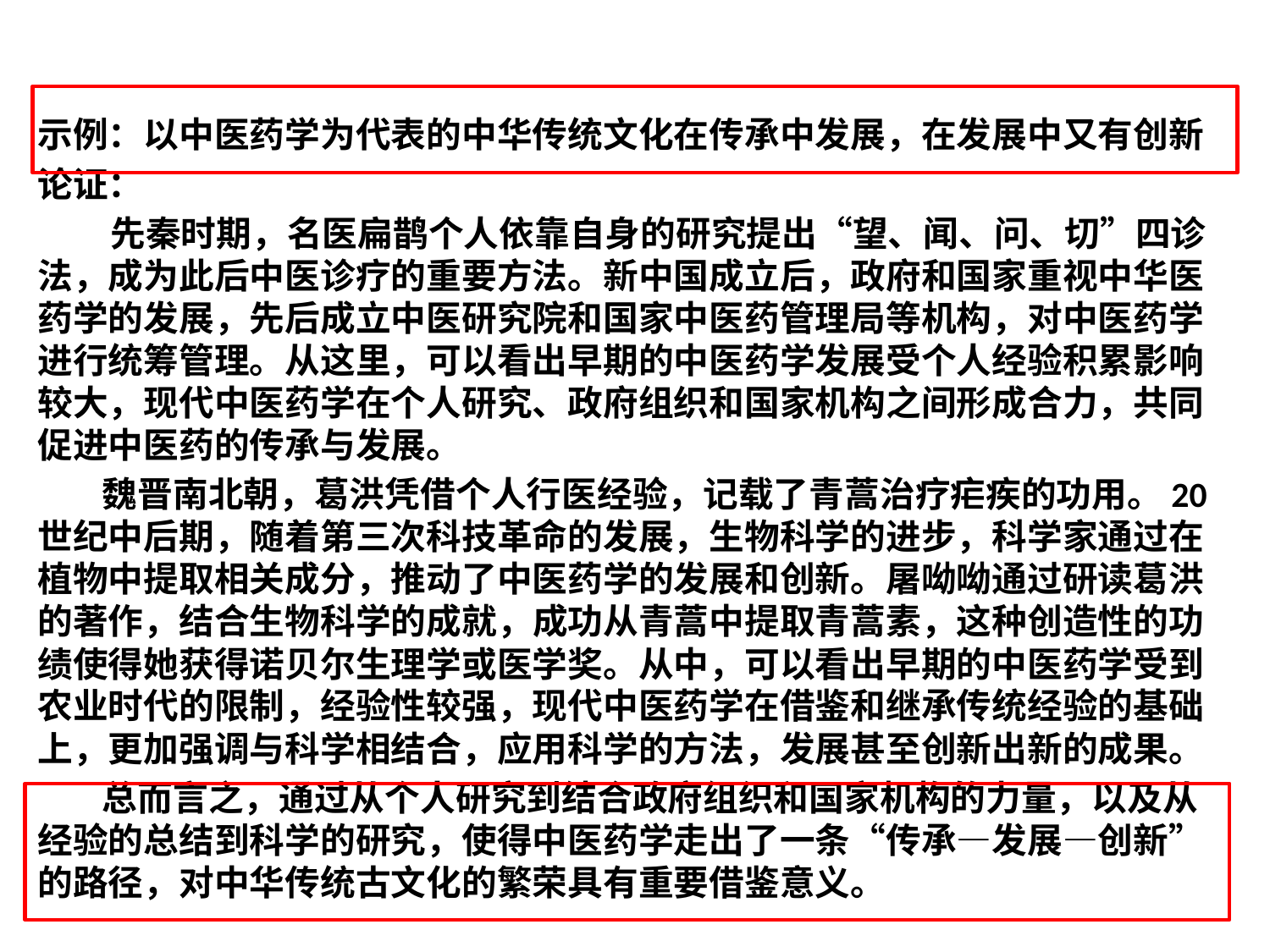

示例：以中医药学为代表的中华传统文化在传承中发展，在发展中又有创新
论证：
        先秦时期，名医扁鹊个人依靠自身的研究提出“望、闻、问、切”四诊法，成为此后中医诊疗的重要方法。新中国成立后，政府和国家重视中华医药学的发展，先后成立中医研究院和国家中医药管理局等机构，对中医药学进行统筹管理。从这里，可以看出早期的中医药学发展受个人经验积累影响较大，现代中医药学在个人研究、政府组织和国家机构之间形成合力，共同促进中医药的传承与发展。
       魏晋南北朝，葛洪凭借个人行医经验，记载了青蒿治疗疟疾的功用。20世纪中后期，随着第三次科技革命的发展，生物科学的进步，科学家通过在植物中提取相关成分，推动了中医药学的发展和创新。屠呦呦通过研读葛洪的著作，结合生物科学的成就，成功从青蒿中提取青蒿素，这种创造性的功绩使得她获得诺贝尔生理学或医学奖。从中，可以看出早期的中医药学受到农业时代的限制，经验性较强，现代中医药学在借鉴和继承传统经验的基础上，更加强调与科学相结合，应用科学的方法，发展甚至创新出新的成果。
       总而言之，通过从个人研究到结合政府组织和国家机构的力量，以及从经验的总结到科学的研究，使得中医药学走出了一条“传承—发展—创新”的路径，对中华传统古文化的繁荣具有重要借鉴意义。